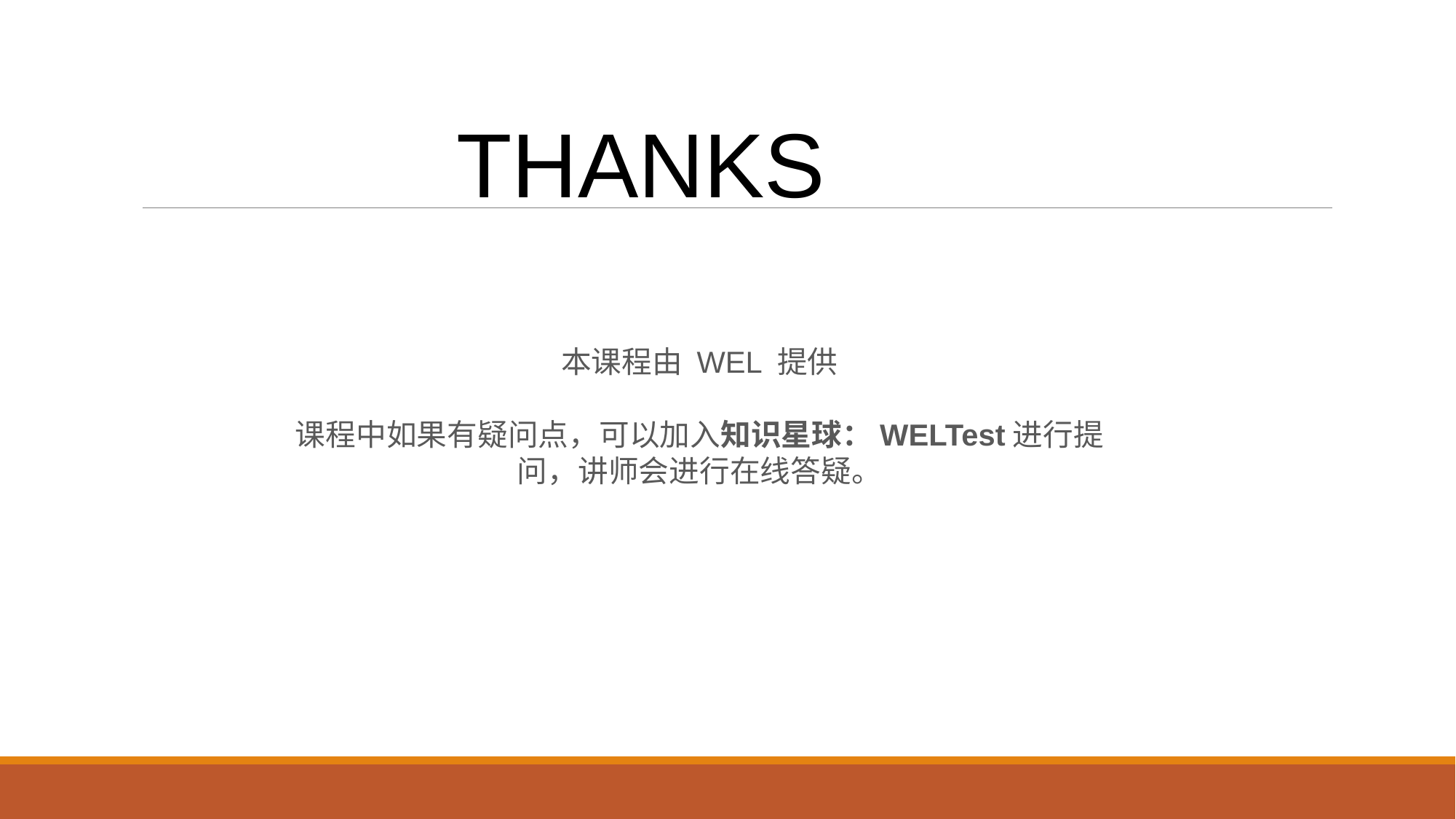

THANKS
本课程由 WEL 提供

课程中如果有疑问点，可以加入知识星球：WELTest进行提问，讲师会进行在线答疑。